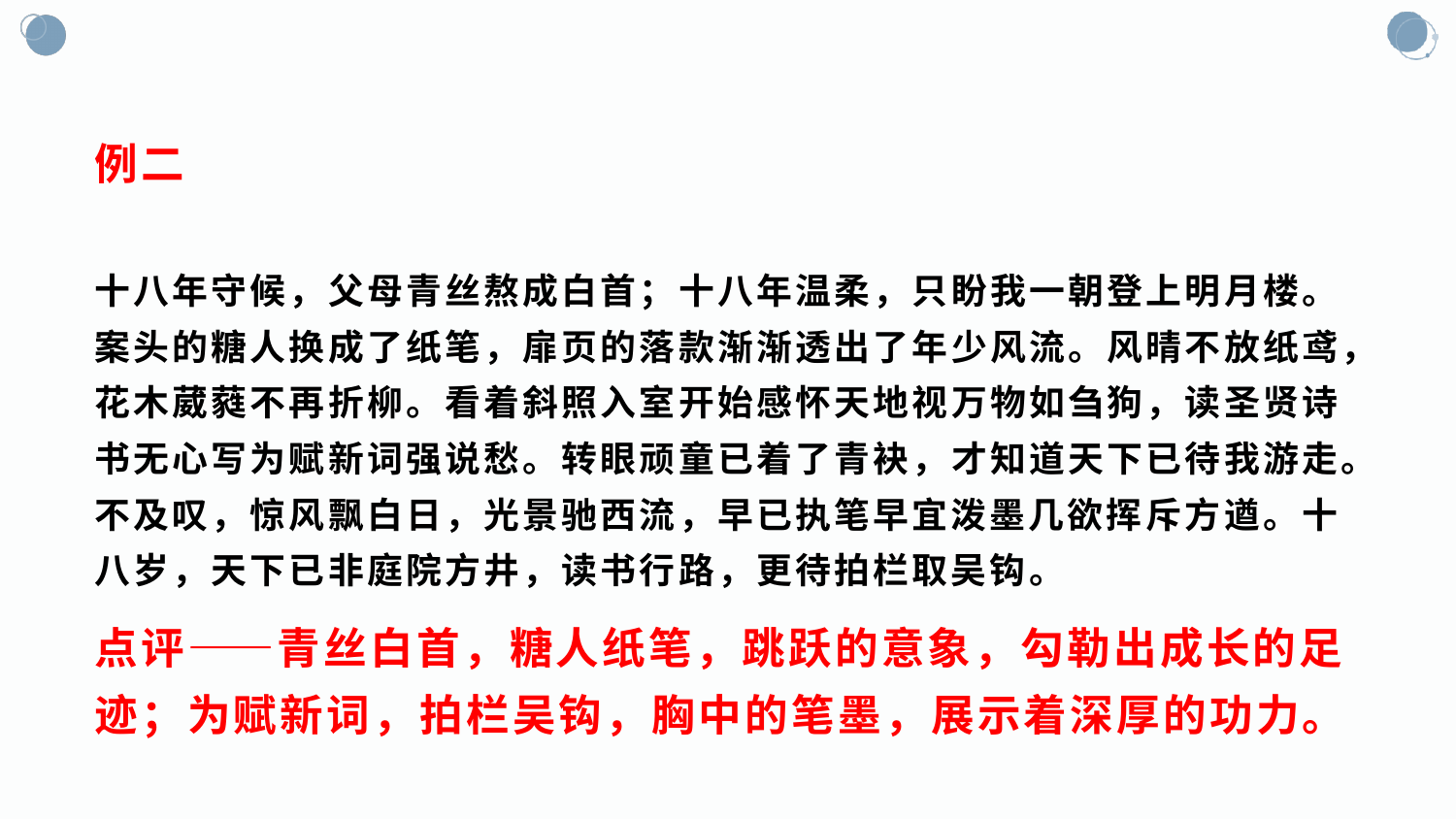

#
例二

十八年守候，父母青丝熬成白首；十八年温柔，只盼我一朝登上明月楼。案头的糖人换成了纸笔，扉页的落款渐渐透出了年少风流。风晴不放纸鸢，花木葳蕤不再折柳。看着斜照入室开始感怀天地视万物如刍狗，读圣贤诗书无心写为赋新词强说愁。转眼顽童已着了青袂，才知道天下已待我游走。不及叹，惊风飘白日，光景驰西流，早已执笔早宜泼墨几欲挥斥方遒。十八岁，天下已非庭院方井，读书行路，更待拍栏取吴钩。
点评——青丝白首，糖人纸笔，跳跃的意象，勾勒出成长的足迹；为赋新词，拍栏吴钩，胸中的笔墨，展示着深厚的功力。